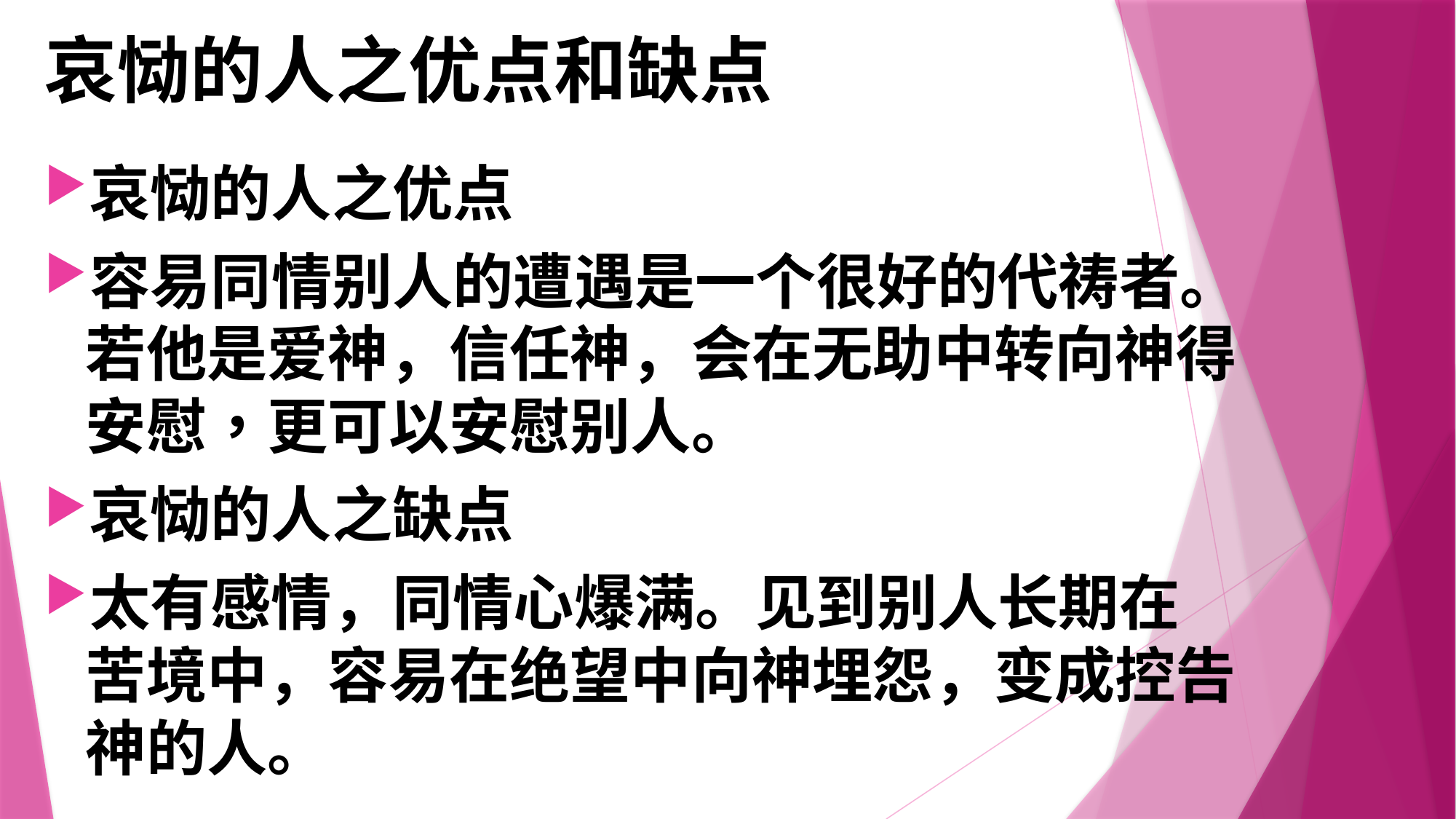

# 哀恸的人之优点和缺点
哀恸的人之优点
容易同情别人的遭遇是一个很好的代祷者。若他是爱神，信任神，会在无助中转向神得安慰，更可以安慰别人。
哀恸的人之缺点
太有感情，同情心爆满。见到别人长期在苦境中，容易在绝望中向神埋怨，变成控告神的人。